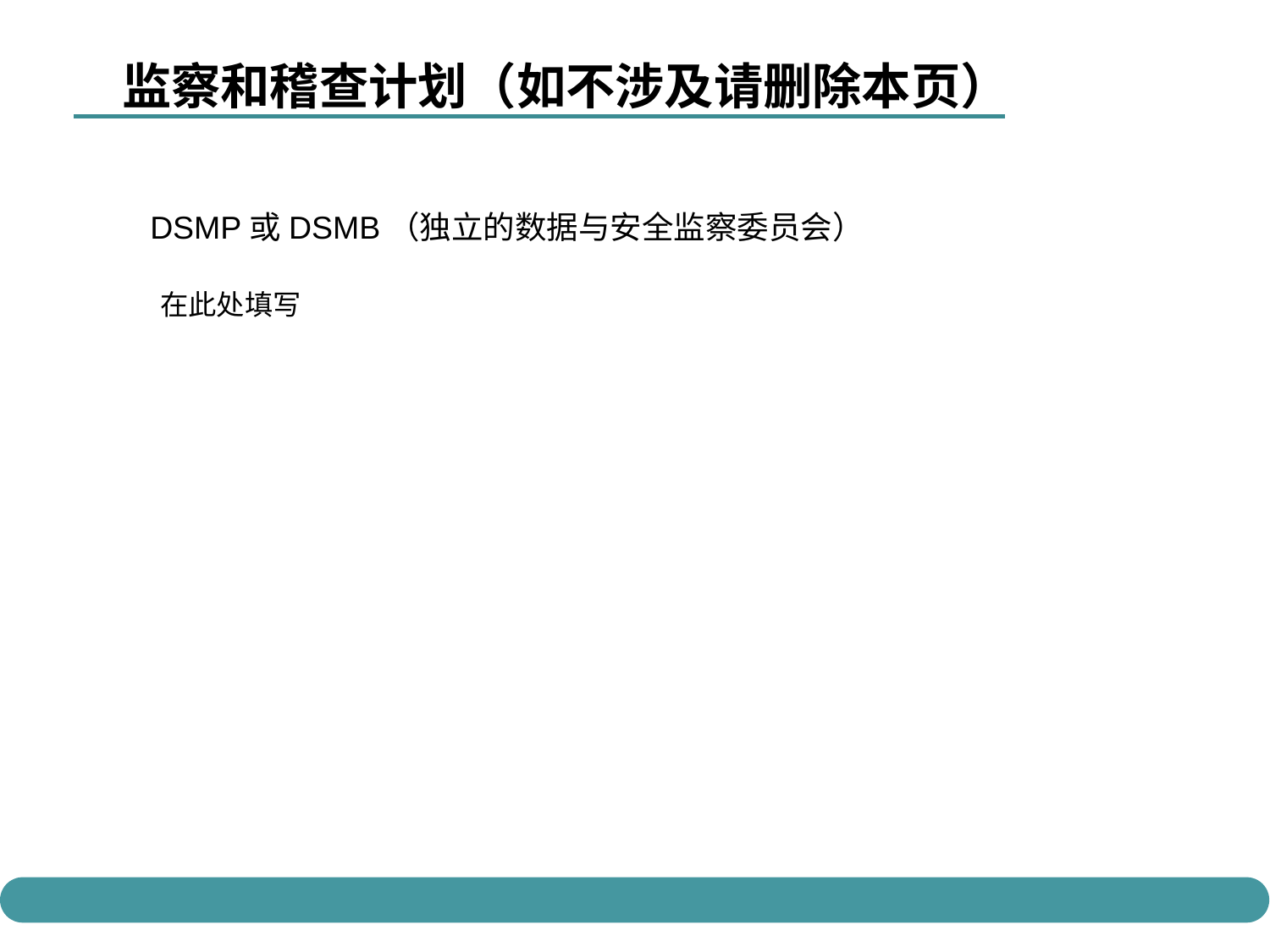

监察和稽查计划（如不涉及请删除本页）
DSMP或DSMB（独立的数据与安全监察委员会）

在此处填写
14